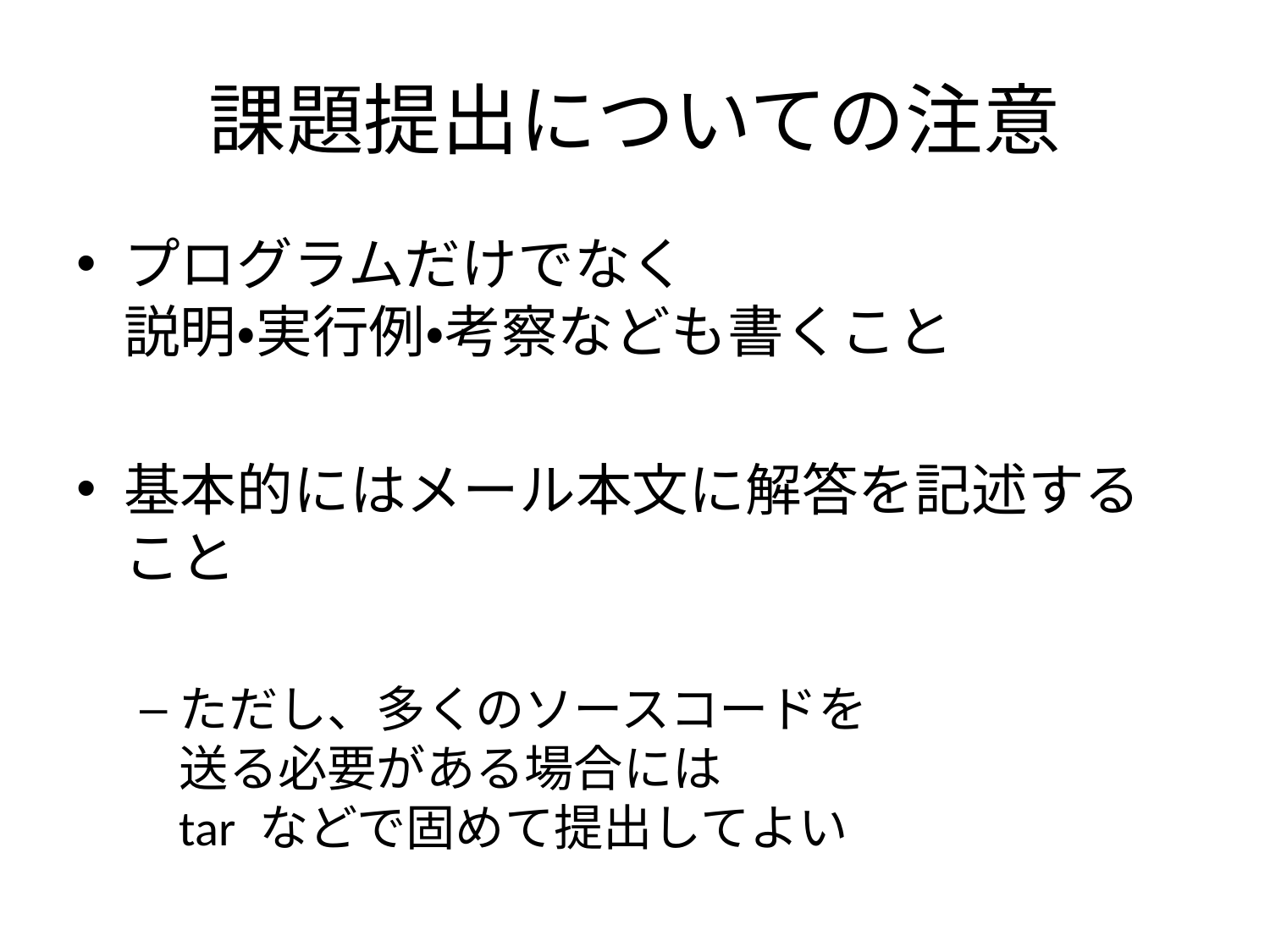

# 課題提出についての注意
プログラムだけでなく
説明・実行例・考察なども書くこと

基本的にはメール本文に解答を記述すること

ただし、多くのソースコードを
送る必要がある場合には
tar などで固めて提出してよい